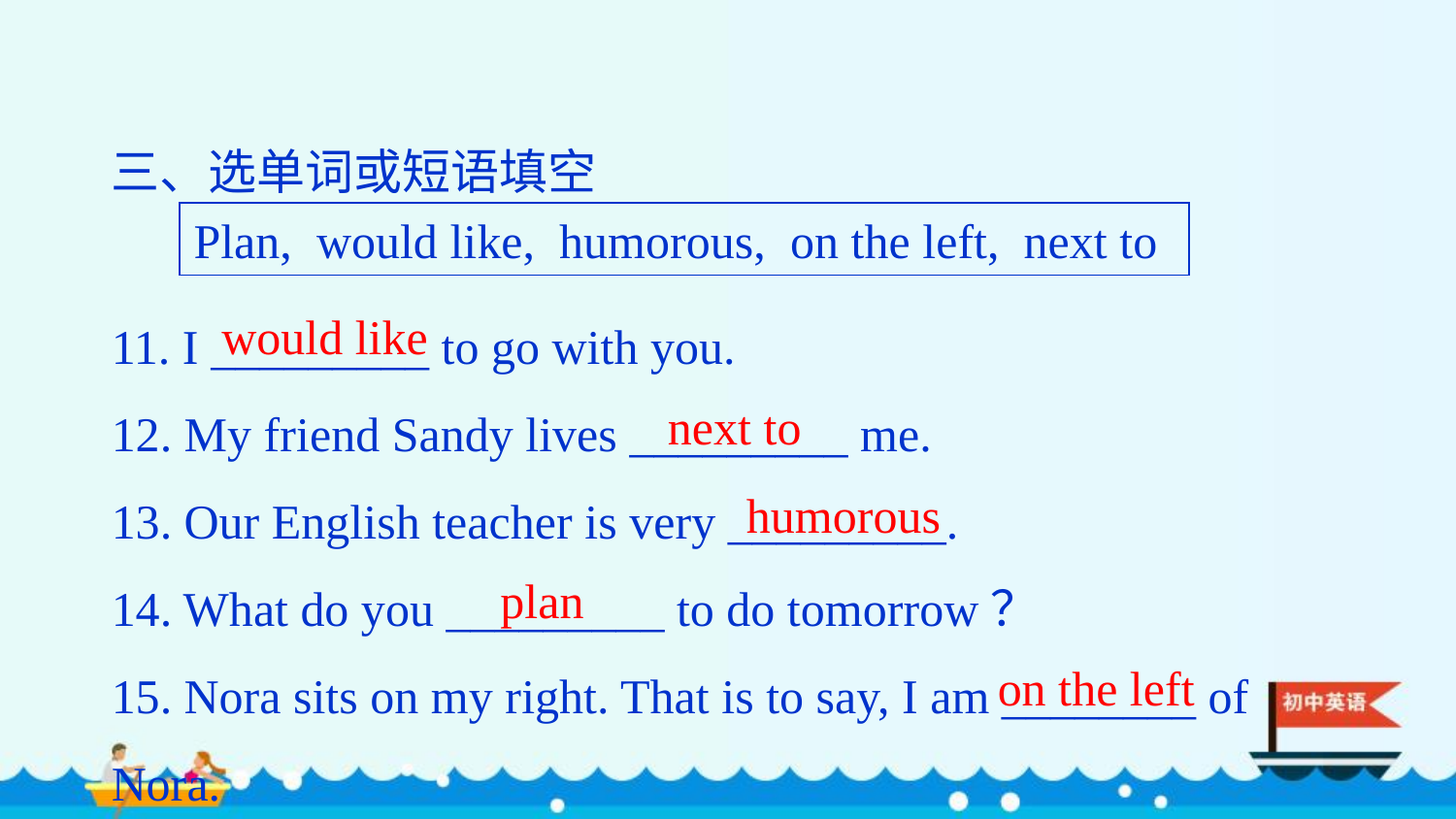

三、选单词或短语填空

11. I _________ to go with you.
12. My friend Sandy lives _________ me.
13. Our English teacher is very _________.
14. What do you _________ to do tomorrow？
15. Nora sits on my right. That is to say, I am ________ of Nora.
Plan,  would like,  humorous,  on the left,  next to
would like
next to
humorous
plan
on the left